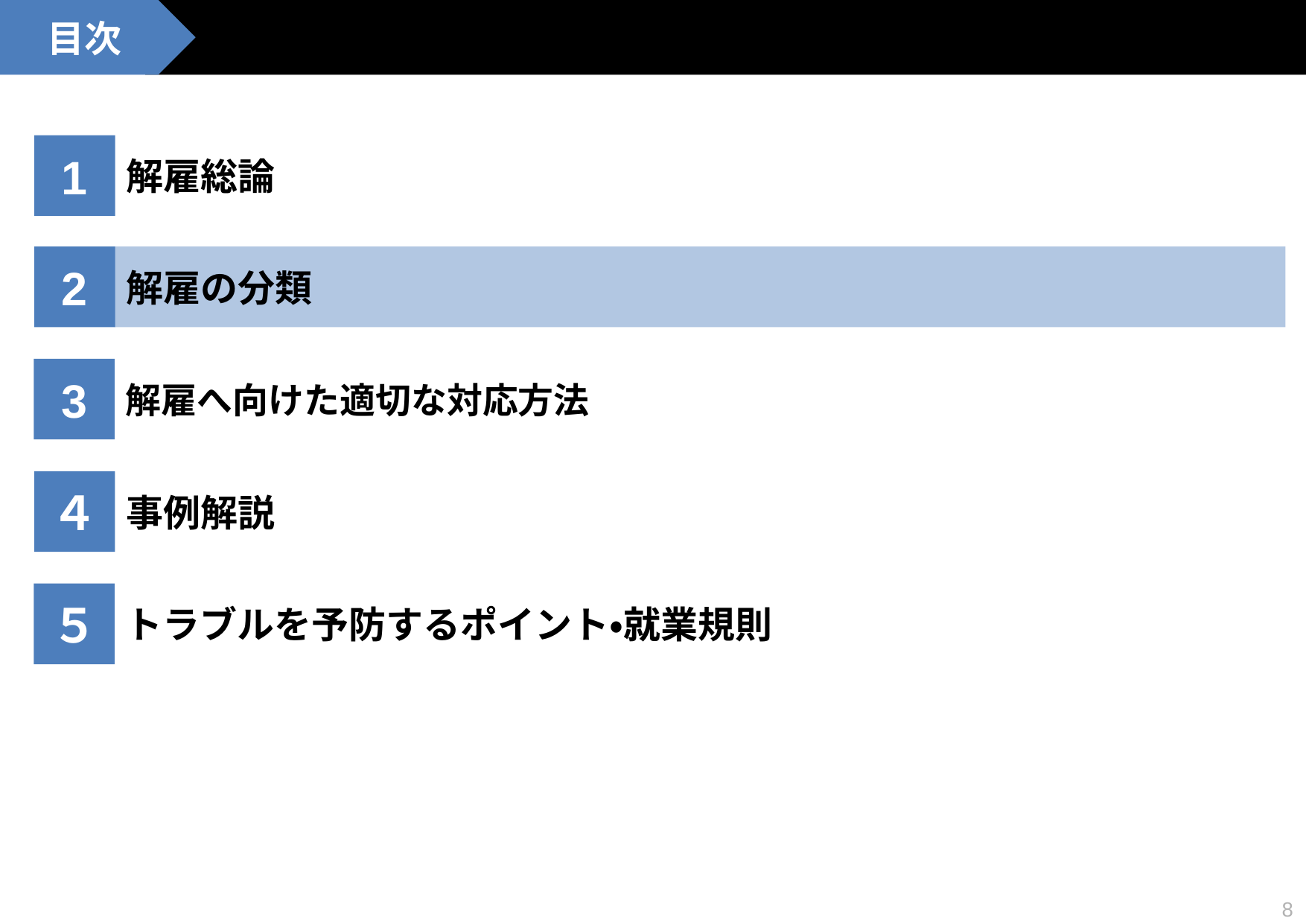

目次
1
解雇総論
2
解雇の分類

3
解雇へ向けた適切な対応方法
４
事例解説
５
トラブルを予防するポイント・就業規則
8